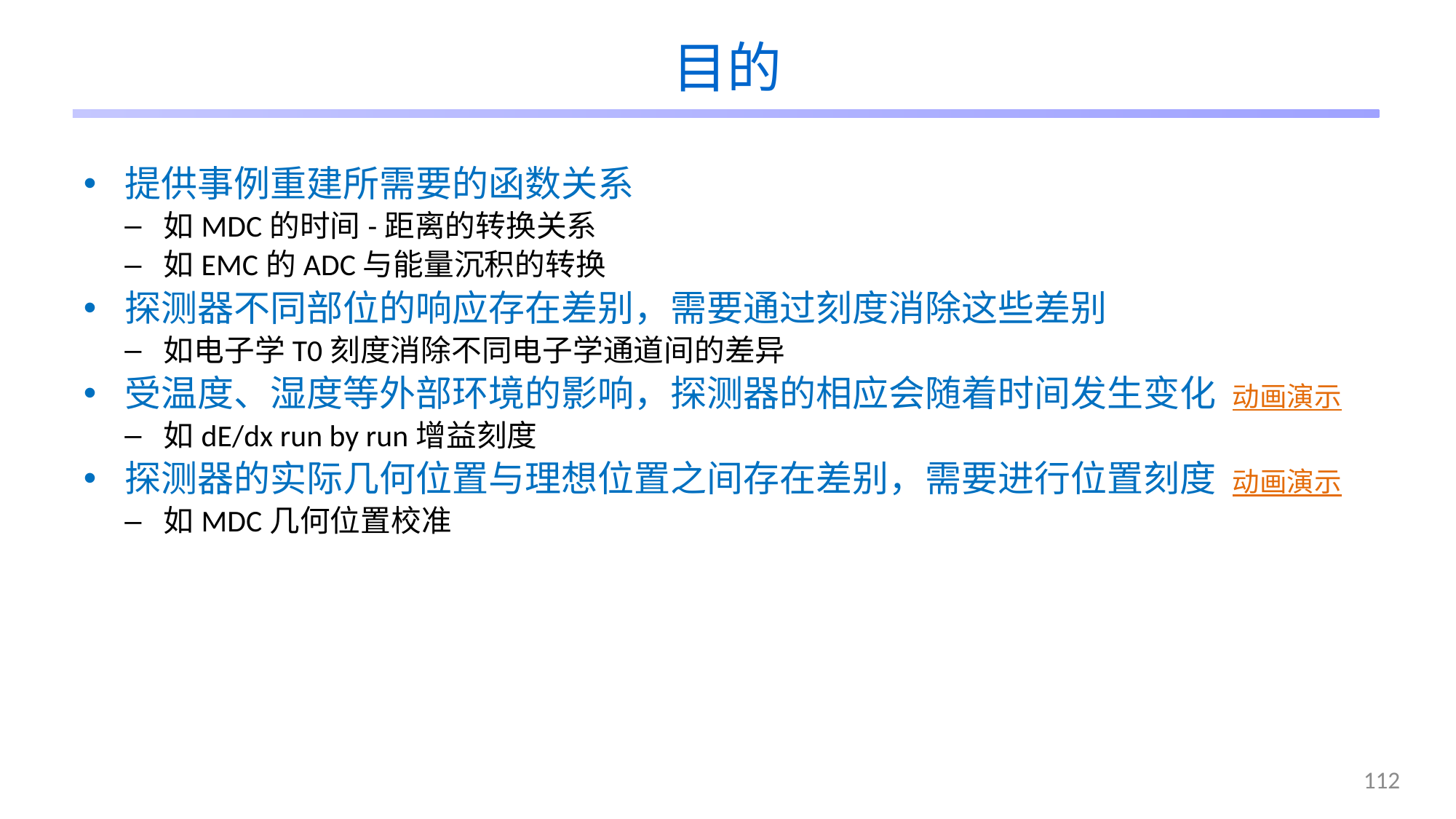

# 目的
提供事例重建所需要的函数关系
如MDC的时间-距离的转换关系
如EMC的ADC与能量沉积的转换
探测器不同部位的响应存在差别，需要通过刻度消除这些差别
如电子学T0刻度消除不同电子学通道间的差异
受温度、湿度等外部环境的影响，探测器的相应会随着时间发生变化  动画演示
如dE/dx run by run增益刻度
探测器的实际几何位置与理想位置之间存在差别，需要进行位置刻度  动画演示
如MDC几何位置校准
112